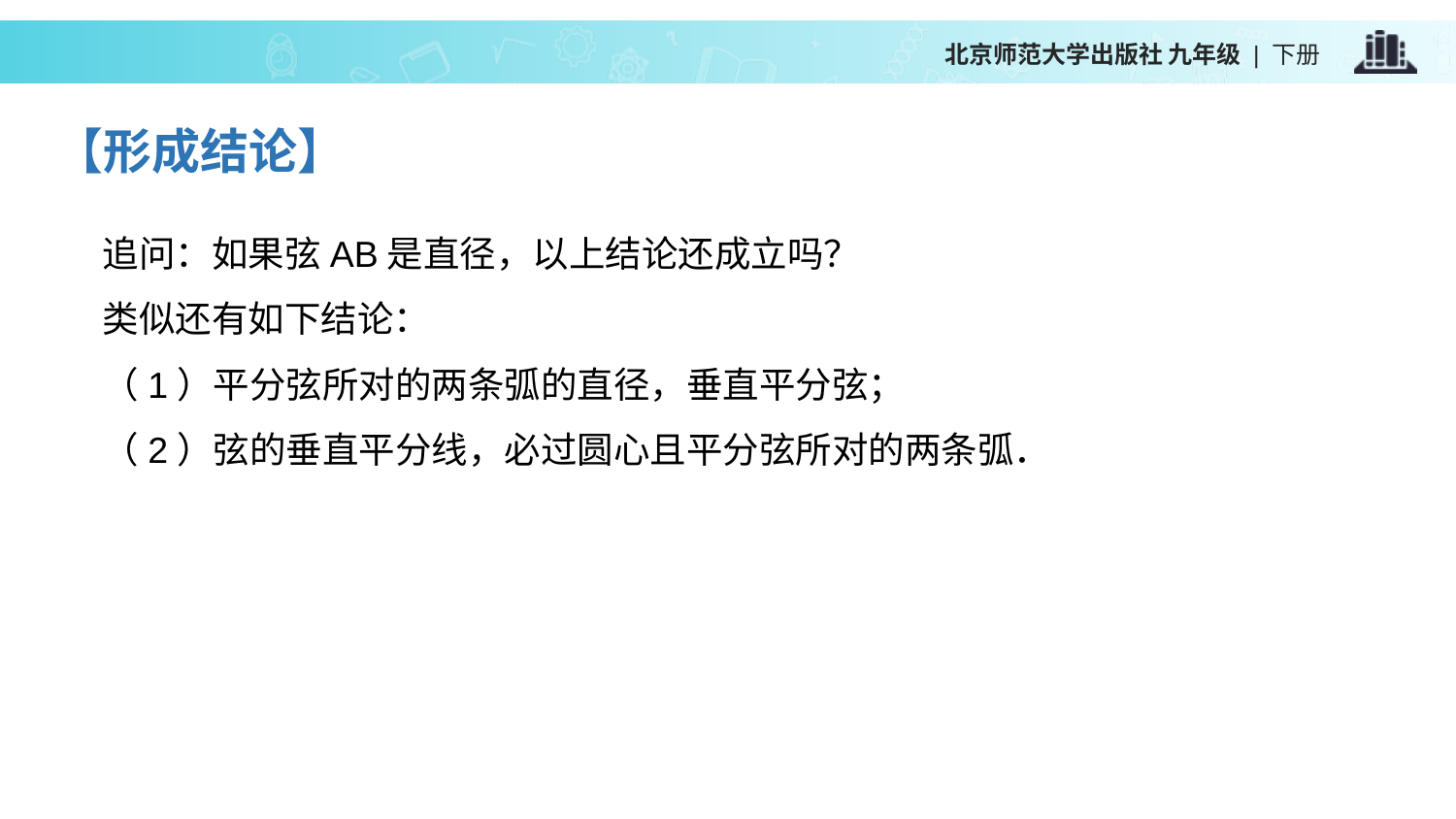

【形成结论】
追问：如果弦AB是直径，以上结论还成立吗？
类似还有如下结论：
（1）平分弦所对的两条弧的直径，垂直平分弦；
（2）弦的垂直平分线，必过圆心且平分弦所对的两条弧．